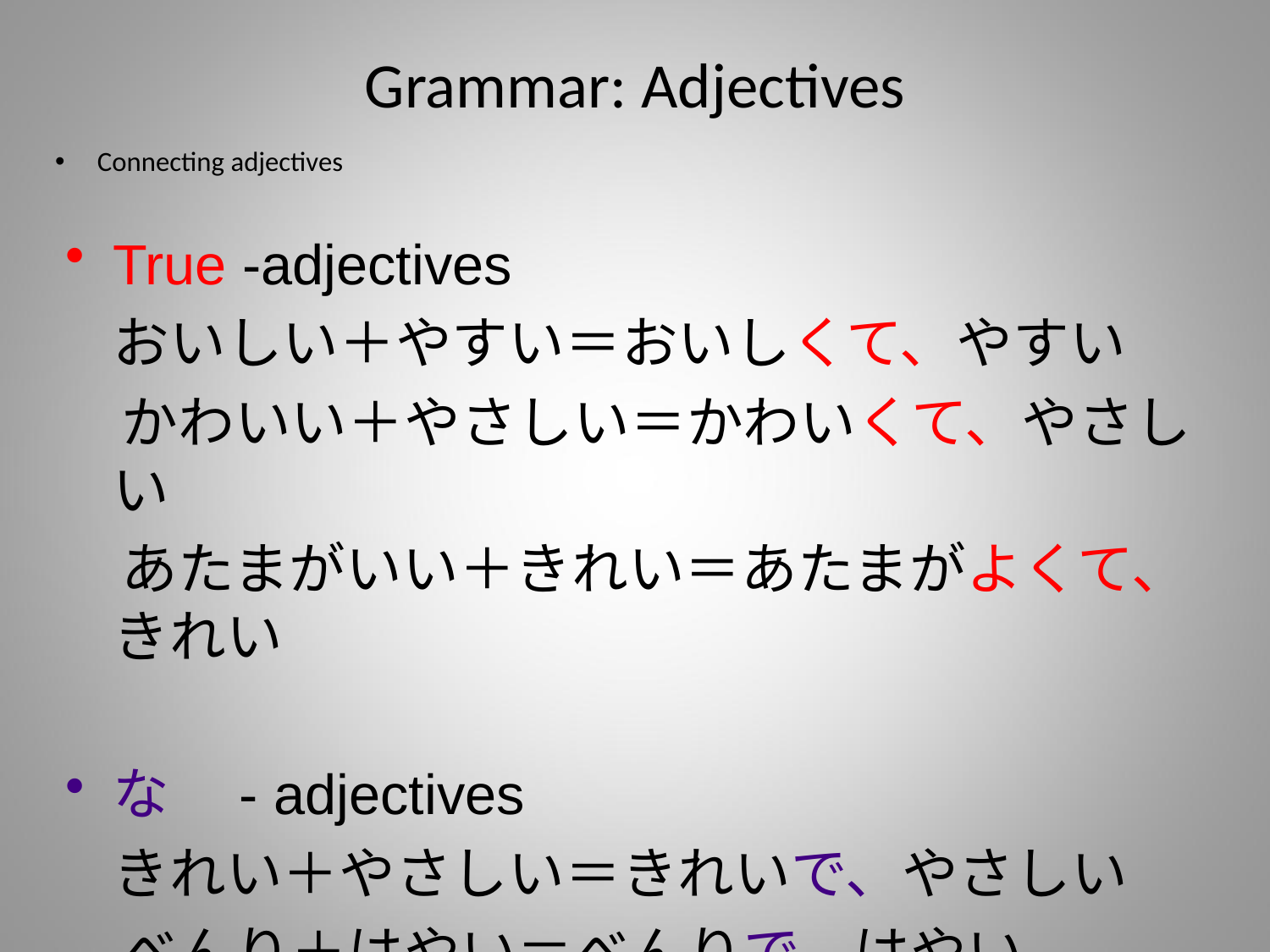

# Grammar: Adjectives
Connecting adjectives

True -adjectives
	おいしい＋やすい＝おいしくて、やすい
　かわいい＋やさしい＝かわいくて、やさしい
　あたまがいい＋きれい＝あたまがよくて、きれい

な　- adjectives
	きれい＋やさしい＝きれいで、やさしい
　べんり＋はやい＝べんりで、はやい